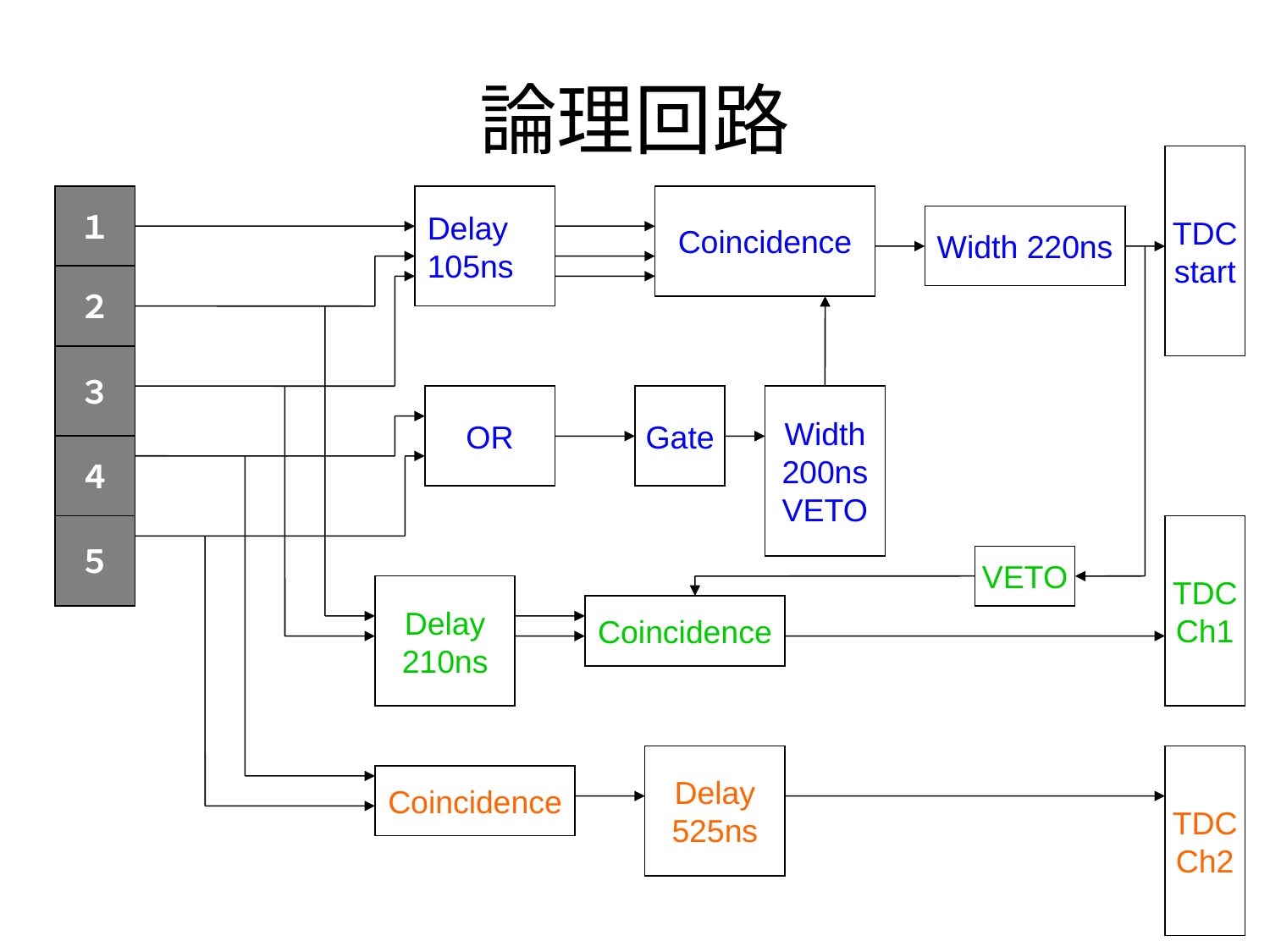

# 論理回路
TDC
start
Delay
105ns
Coincidence
Width 220ns
OR
Gate
Width
200ns
VETO

１

２

３

４

５
TDC
Ch1

VETO
Delay
210ns

Coincidence

Delay
525ns
TDC
Ch2
Coincidence